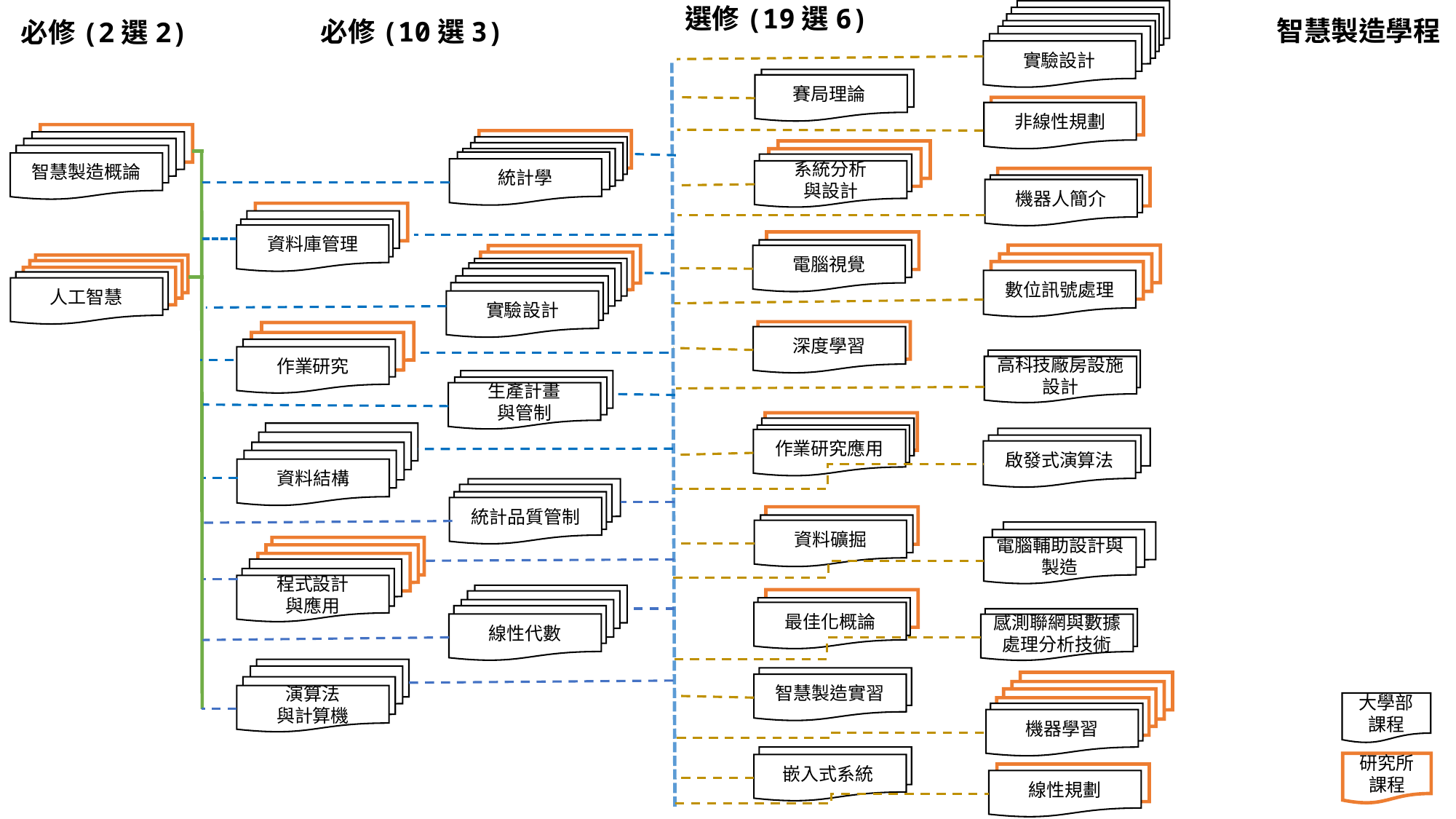

選修(19選6)
必修(10選3)
必修(2選2)
智慧製造學程
MA309H
BT322G
CY322L
PH322D
MA307H
MA206E
實驗設計
MA208D
賽局理論
IE681R
非線性規劃

ME733R

IE451r

ME733L

MA899M

IE302G

IE440
EL440

IE527G

IE306
IE671r
MA204

智慧製造概論

MA406M
統計學
系統分析
與設計
ME366
IE274

機器人簡介

IE691R

IE443G

MI237

資料庫管理

CS644R

IE582G
EE508
電腦視覺
BE679R
IE179
EE675

EE412

MA306H

IE412R

ME675
IE371G

MA604R

UP179L
數位訊號處理

EE412L

ME908

人工智慧

IE179
實驗設計
EE576
CE150
深度學習
IE150r
IE325

作業研究

CH463L
高科技廠房設施設計

IE323

IE322
生產計畫
與管制
IE476R
IE440G
CS103
IE448G
CS209

作業研究應用

MA205E
MA308H
啟發式演算法
BT258D
BE321G

資料結構

IE347
IE347K
MA404M

統計品質管制

CS598R

CS383L
資料礦掘
UP238G
IE238G
MA603R
電腦輔助設計與製造
MA610R
EL585
MA205E
IE238D
程式設計
與應用
IE212
IE444R
CS026
IE325
ME386

最佳化概論

IE212
IE302G

線性代數

感測聯網與數據處理分析技術
EL602
CS116
TSMC
IE623R
智慧製造實習
CS209
MA604R
演算法
與計算機
EL440
大學部課程
CS689R
IE623G
機器學習
CS111
研究所課程
嵌入式系統
IE444R
線性規劃